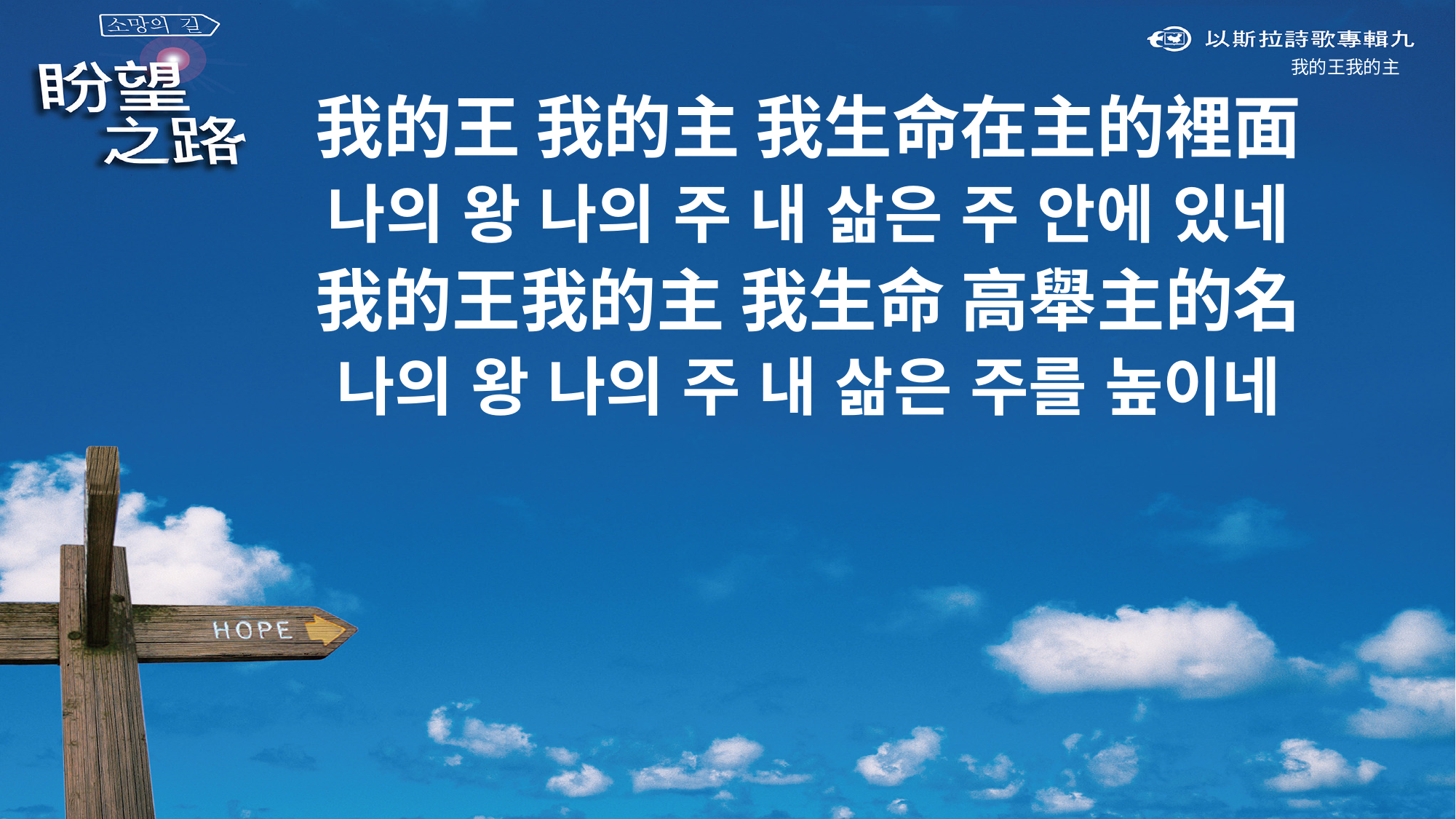

我的王我的主
我的王 我的主 我生命在主的裡面
나의 왕 나의 주 내 삶은 주 안에 있네
我的王我的主 我生命 高舉主的名
나의 왕 나의 주 내 삶은 주를 높이네